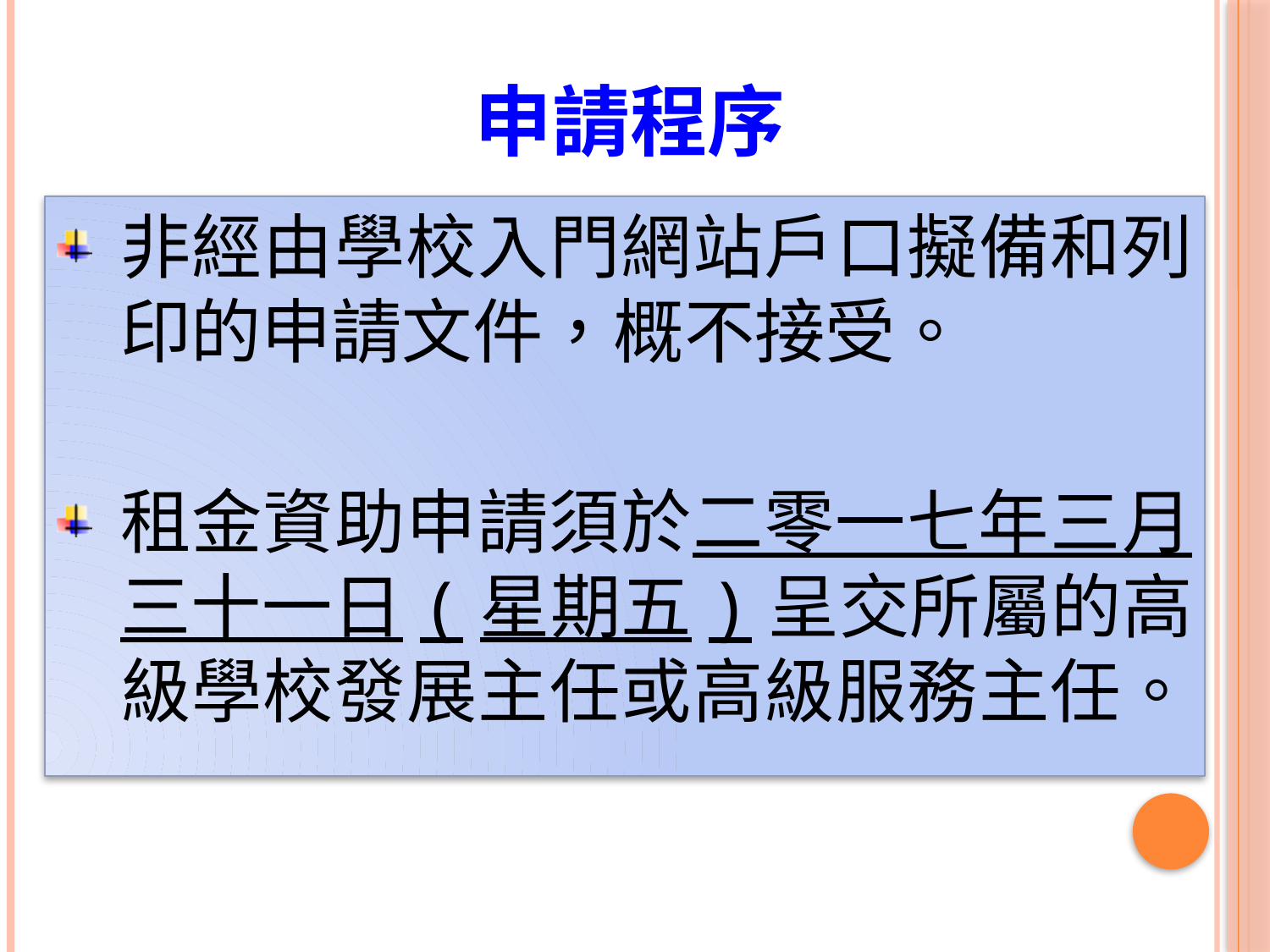

申請程序
非經由學校入門網站戶口擬備和列印的申請文件，概不接受。

租金資助申請須於二零一七年三月三十一日(星期五)呈交所屬的高級學校發展主任或高級服務主任。